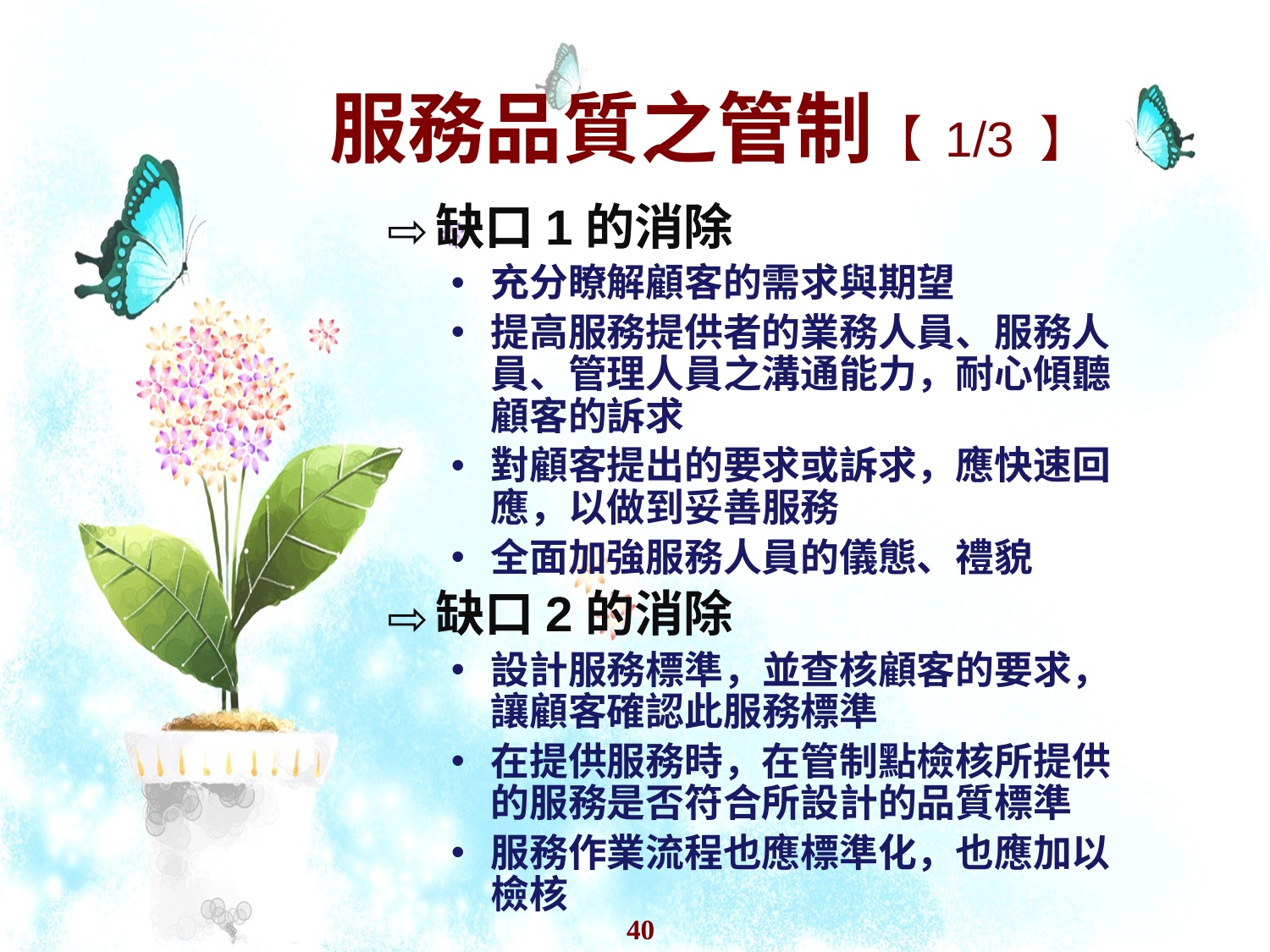

# 服務品質之管制【 1/3 】
缺口1的消除
充分瞭解顧客的需求與期望
提高服務提供者的業務人員、服務人員、管理人員之溝通能力，耐心傾聽顧客的訴求
對顧客提出的要求或訴求，應快速回應，以做到妥善服務
全面加強服務人員的儀態、禮貌
缺口2的消除
設計服務標準，並查核顧客的要求，讓顧客確認此服務標準
在提供服務時，在管制點檢核所提供的服務是否符合所設計的品質標準
服務作業流程也應標準化，也應加以檢核